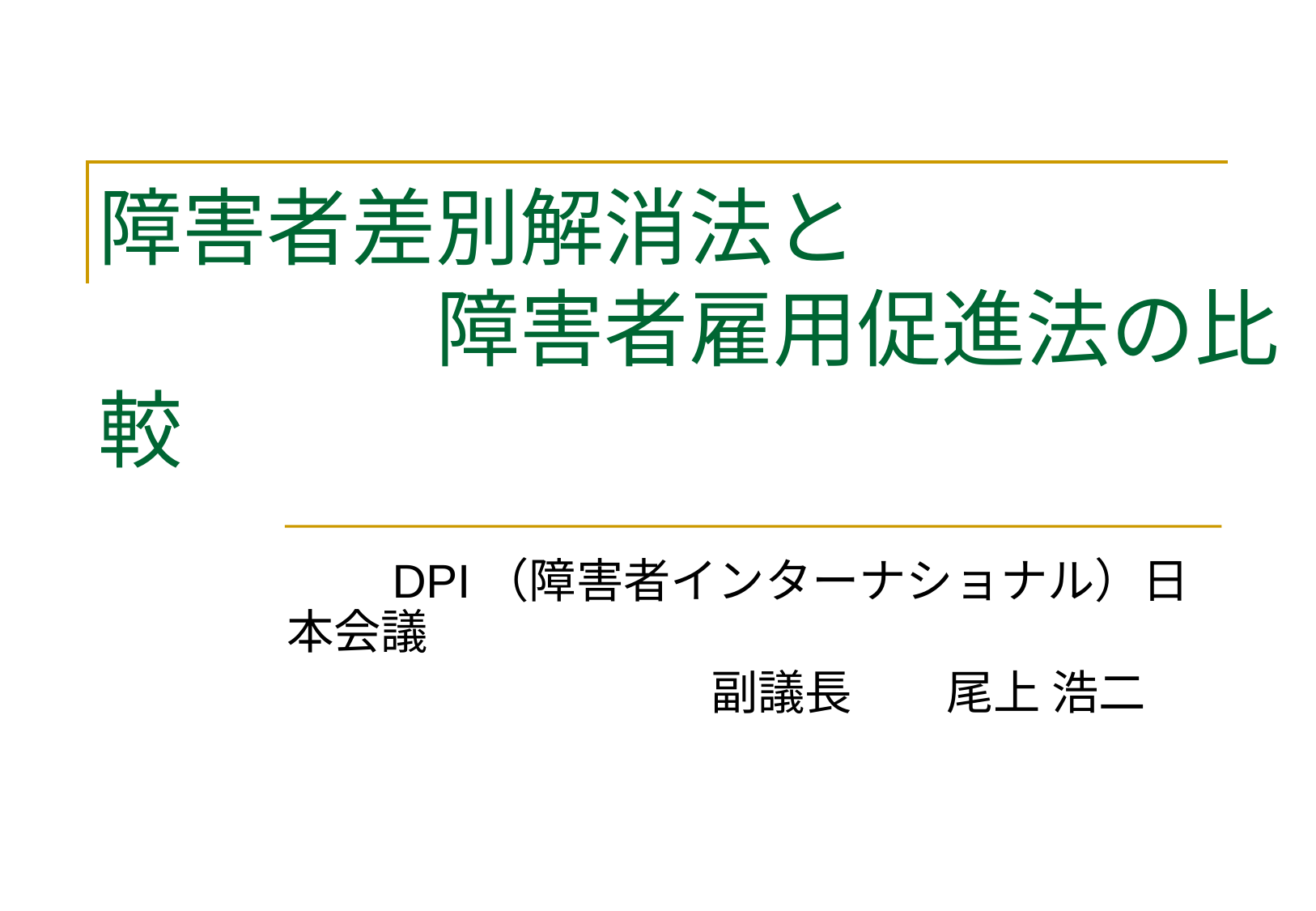

# 障害者差別解消法と 　　　　障害者雇用促進法の比較
　　DPI（障害者インターナショナル）日本会議
　　　　　　　　　副議長　　尾上 浩二